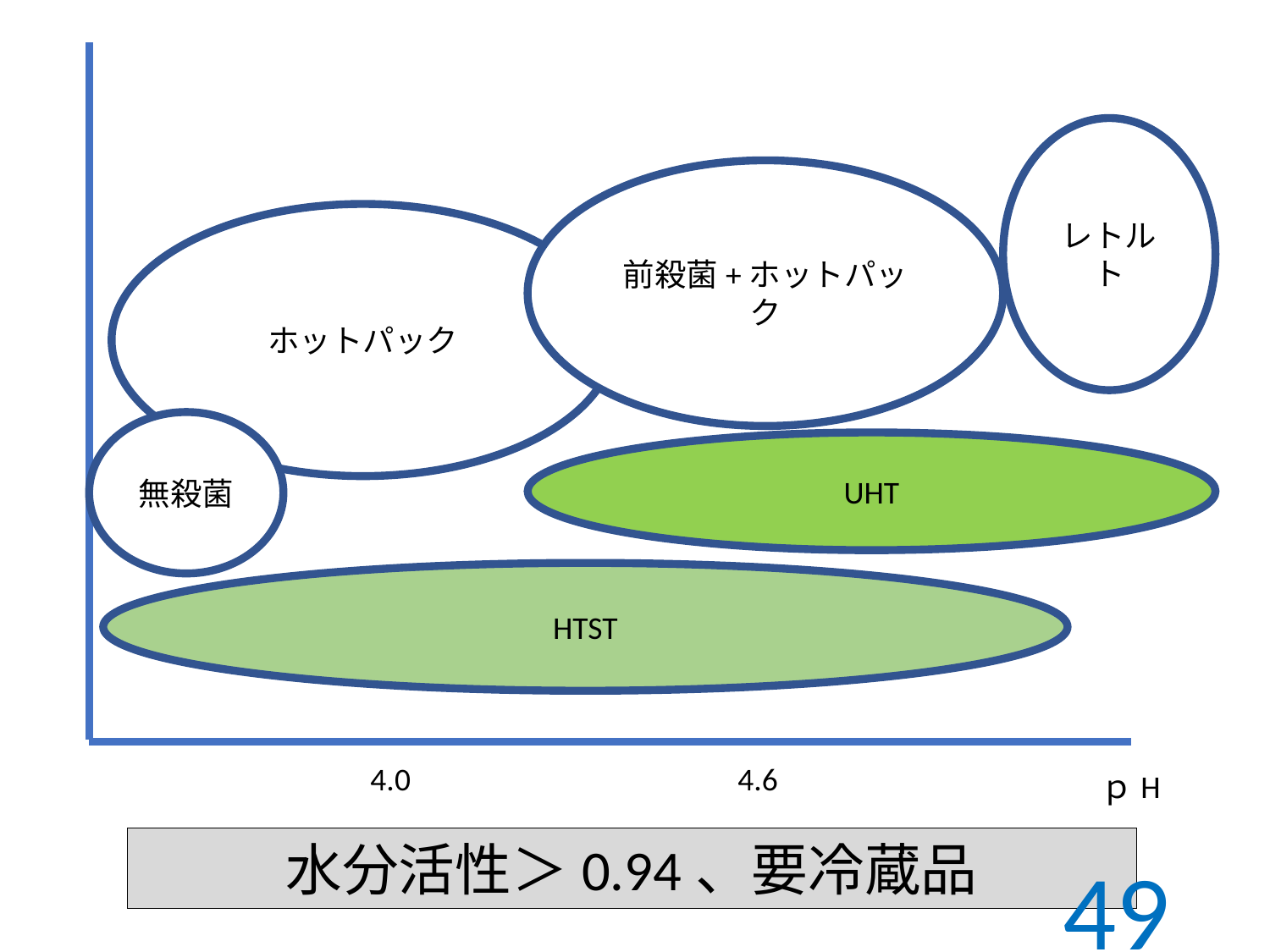

レトルト
前殺菌+ホットパック
ホットパック
無殺菌
UHT
HTST
4.0
4.6
ｐH
水分活性＞0.94、要冷蔵品
49